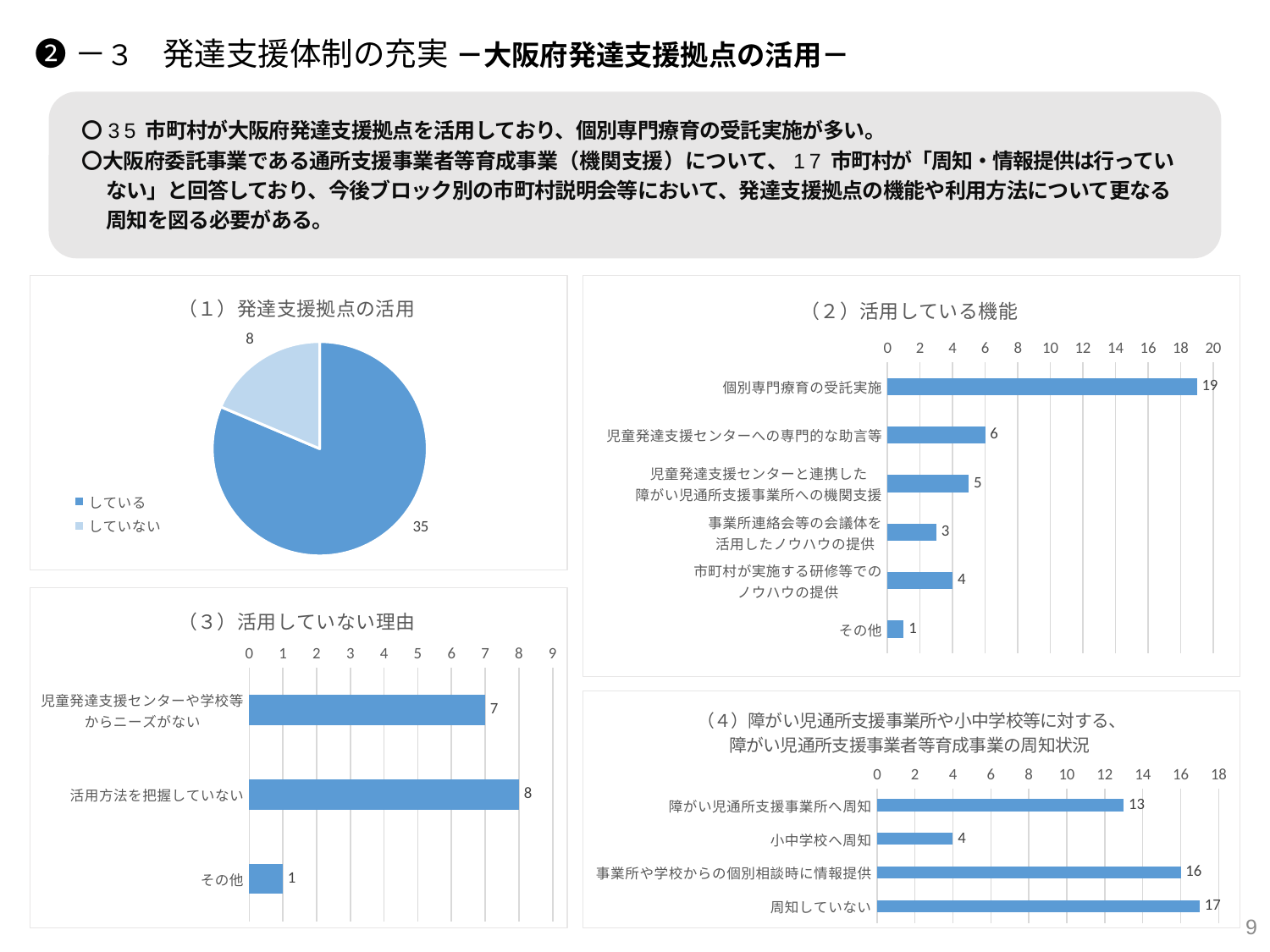

❷－３　発達支援体制の充実 －大阪府発達支援拠点の活用－
〇35市町村が大阪府発達支援拠点を活用しており、個別専門療育の受託実施が多い。
〇大阪府委託事業である通所支援事業者等育成事業（機関支援）について、17市町村が「周知・情報提供は行っていない」と回答しており、今後ブロック別の市町村説明会等において、発達支援拠点の機能や利用方法について更なる周知を図る必要がある。

### Chart: （１）発達支援拠点の活用

| Category |  |
|---|---|
| している | 35.0 |
| していない | 8.0 |

### Chart: （２）活用している機能

| Category |  |
|---|---|
| 個別専門療育の受託実施 | 19.0 |
| 児童発達支援センターへの専門的な助言等 | 6.0 |
| 児童発達支援センターと連携した
障がい児通所支援事業所への機関支援 | 5.0 |
| 事業所連絡会等の会議体を
活用したノウハウの提供 | 3.0 |
| 市町村が実施する研修等での
ノウハウの提供 | 4.0 |
| その他 | 1.0 |

### Chart: （３）活用していない理由

| Category |  |
|---|---|
| 児童発達支援センターや学校等
からニーズがない | 7.0 |
| 活用方法を把握していない | 8.0 |
| その他 | 1.0 |

### Chart: （４）障がい児通所支援事業所や小中学校等に対する、 障がい児通所支援事業者等育成事業の周知状況

| Category |  |
|---|---|
| 障がい児通所支援事業所へ周知 | 13.0 |
| 小中学校へ周知 | 4.0 |
| 事業所や学校からの個別相談時に情報提供 | 16.0 |
| 周知していない | 17.0 |
9